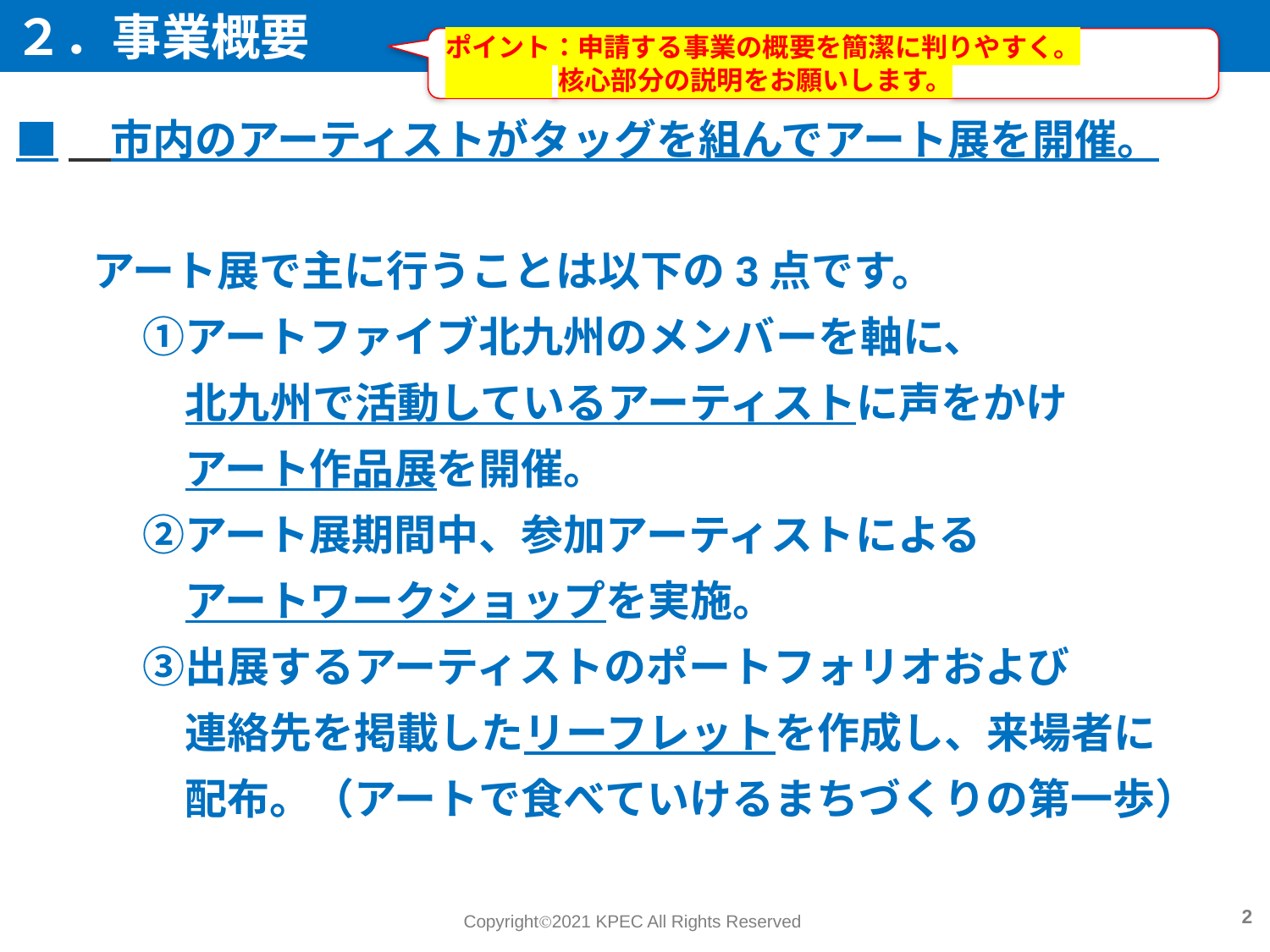

２．事業概要
ポイント：申請する事業の概要を簡潔に判りやすく。
                  核心部分の説明をお願いします。
■　市内のアーティストがタッグを組んでアート展を開催。

       アート展で主に行うことは以下の3点です。
　　　①アートファイブ北九州のメンバーを軸に、
　　　　北九州で活動しているアーティストに声をかけ
　　　　アート作品展を開催。
　　　②アート展期間中、参加アーティストによる
　　　　アートワークショップを実施。
　　　③出展するアーティストのポートフォリオおよび
　　　　連絡先を掲載したリーフレットを作成し、来場者に
　　　　配布。（アートで食べていけるまちづくりの第一歩）